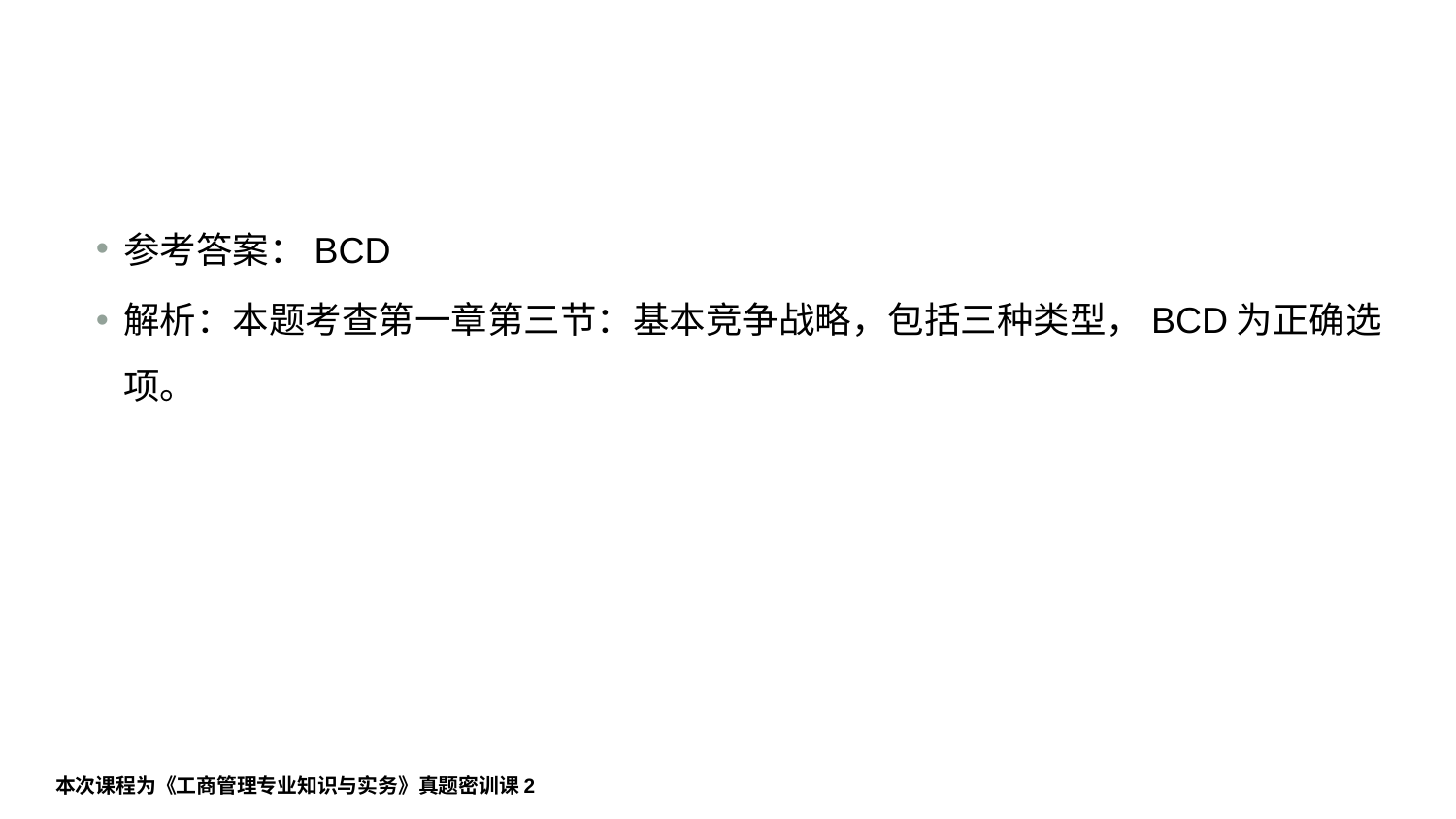

参考答案：BCD
解析：本题考查第一章第三节：基本竞争战略，包括三种类型，BCD为正确选项。